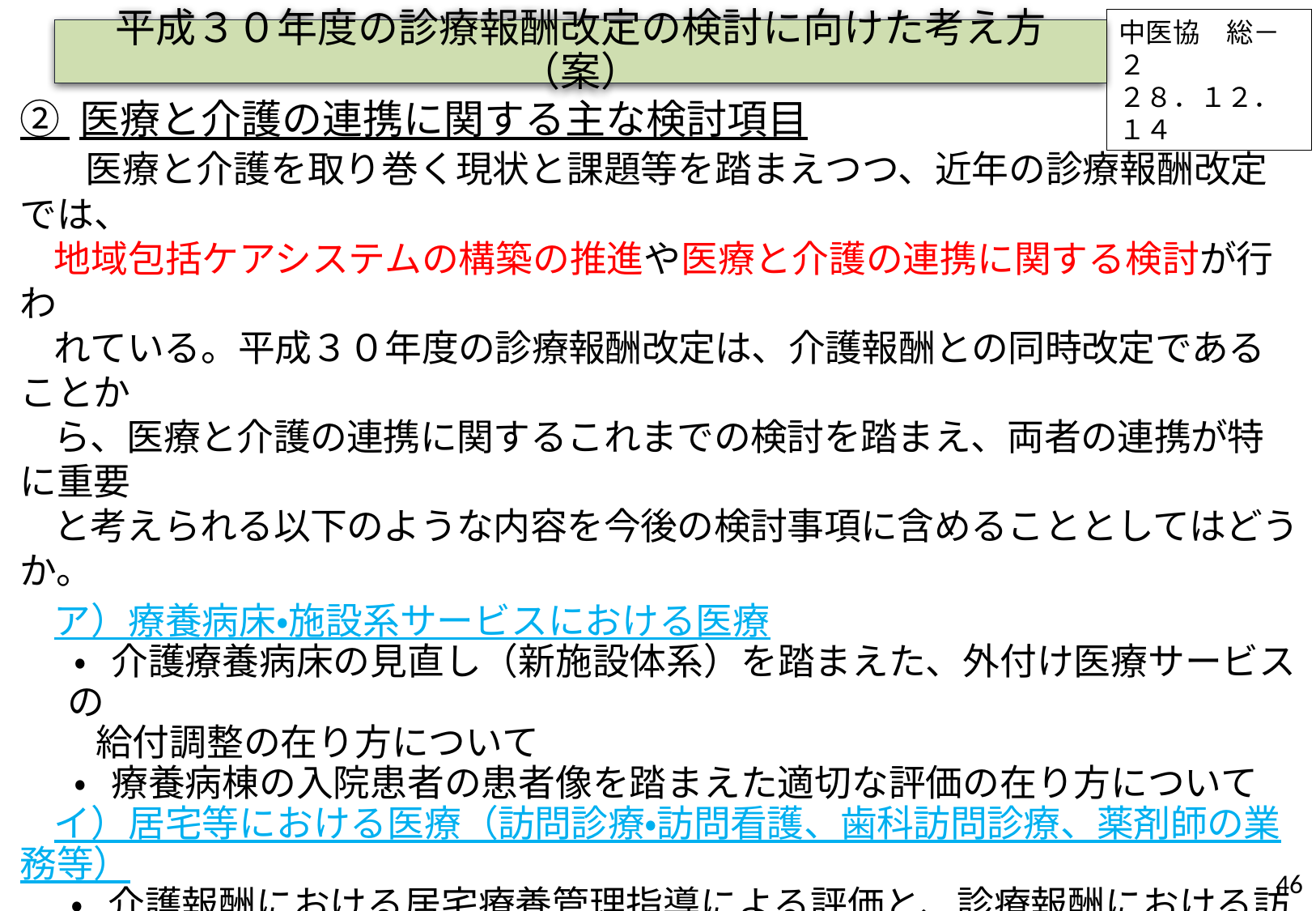

中医協　総－２
２８．１２．１４
平成３０年度の診療報酬改定の検討に向けた考え方（案）
② 医療と介護の連携に関する主な検討項目
　   医療と介護を取り巻く現状と課題等を踏まえつつ、近年の診療報酬改定では、
   地域包括ケアシステムの構築の推進や医療と介護の連携に関する検討が行わ
   れている。平成３０年度の診療報酬改定は、介護報酬との同時改定であることか
   ら、医療と介護の連携に関するこれまでの検討を踏まえ、両者の連携が特に重要
   と考えられる以下のような内容を今後の検討事項に含めることとしてはどうか。
   ア）療養病床・施設系サービスにおける医療
　  ・   介護療養病床の見直し（新施設体系）を踏まえた、外付け医療サービスの
        給付調整の在り方について
　  ・   療養病棟の入院患者の患者像を踏まえた適切な評価の在り方について
   イ）居宅等における医療（訪問診療・訪問看護、歯科訪問診療、薬剤師の業務等）
     ・   介護報酬における居宅療養管理指導による評価と、診療報酬における訪問
        指導管理の評価の在り方について
　  ・   医療と介護の訪問看護のサービスの在り方について
　  ・   居宅等における看取り支援の在り方について
  ウ）維持期のリハビリテーション
　  ・   外来や通所におけるリハビリテーションの在り方について
　  ・   地域（居宅等）におけるリハビリテーションの在り方について
46